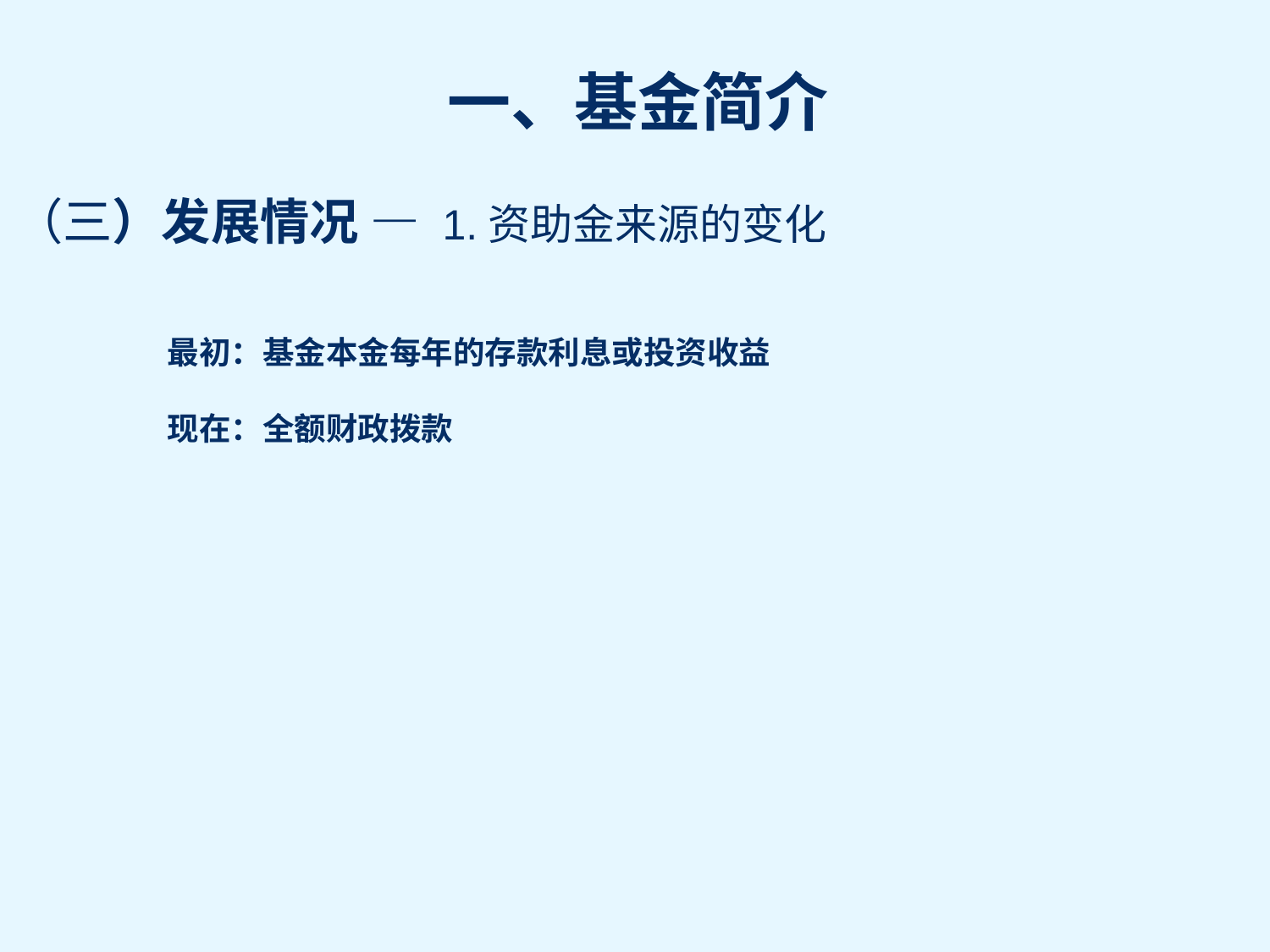

（三）发展情况 — 1.资助金来源的变化
最初：基金本金每年的存款利息或投资收益

现在：全额财政拨款